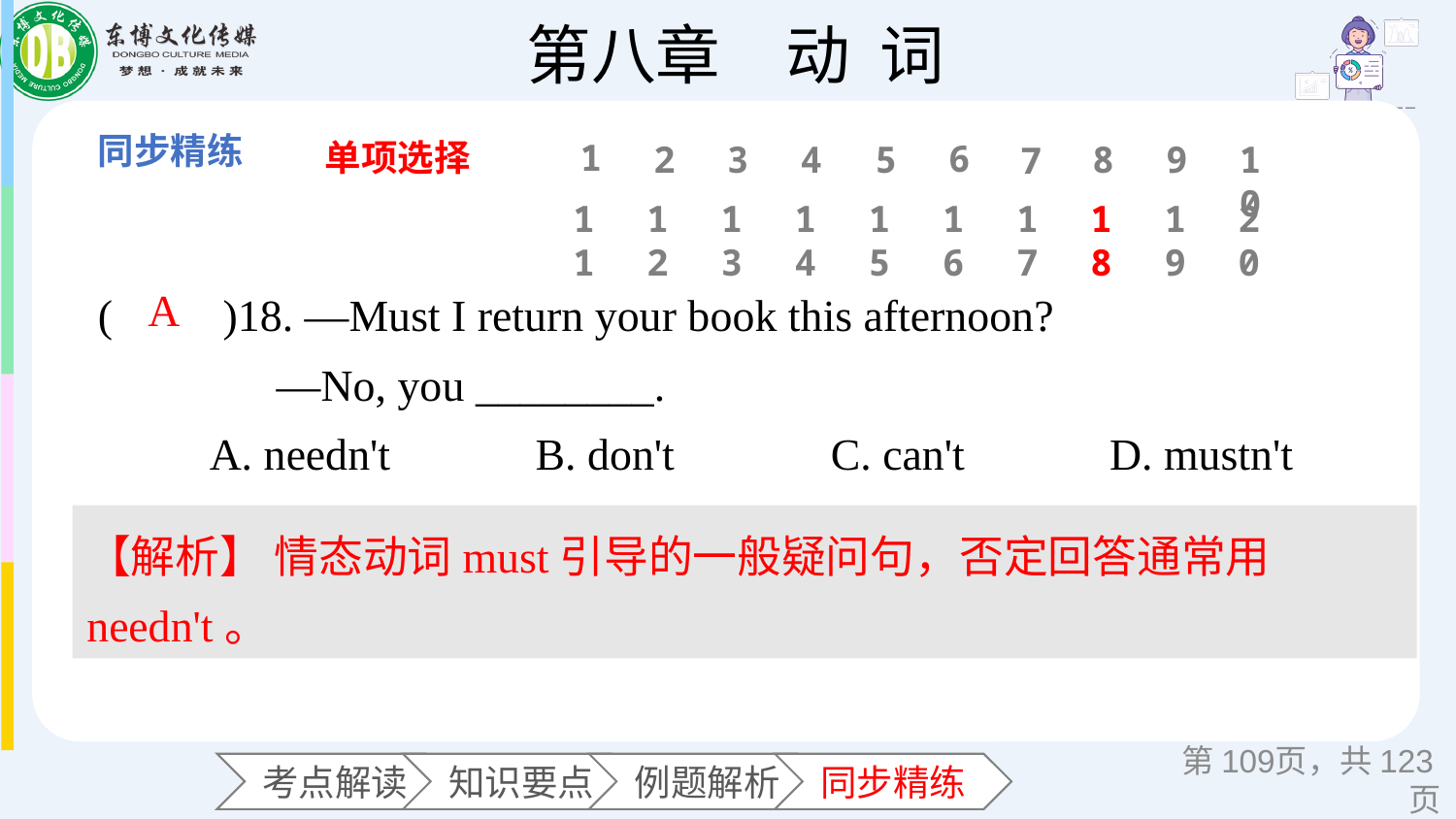

单项选择
1
6
2
3
4
5
8
9
10
7
11
12
13
14
15
16
17
18
19
20
(　　)18. —Must I return your book this afternoon?
                —No, you ________.
          A. needn't             B. don't              C. can't             D. mustn't
A
【解析】 情态动词must引导的一般疑问句，否定回答通常用needn't。
第109页，共123页